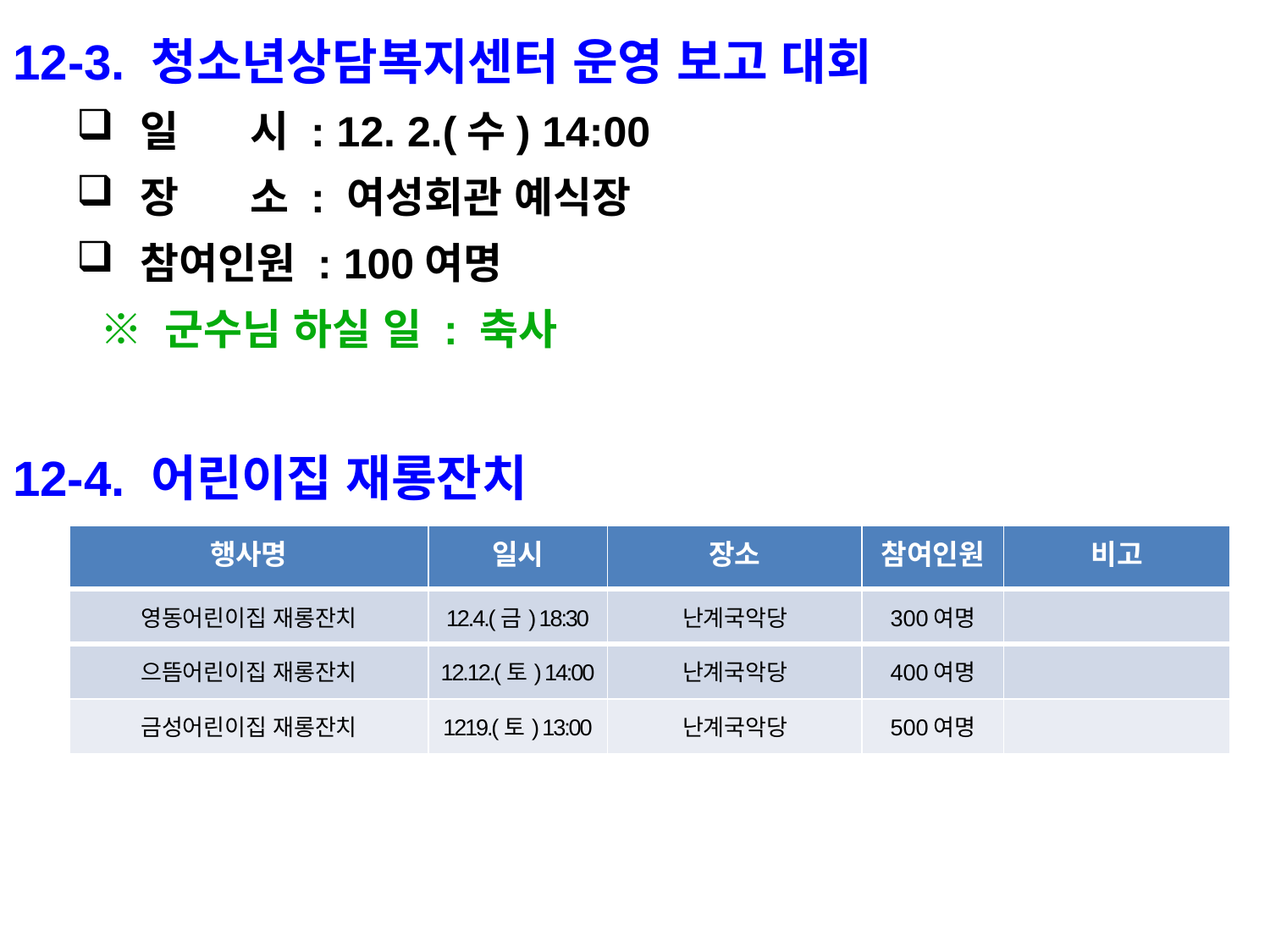

12-3. 청소년상담복지센터 운영 보고 대회
일      시 : 12. 2.(수) 14:00
장      소 : 여성회관 예식장
참여인원 : 100여명
  ※ 군수님 하실 일 : 축사

12-4. 어린이집 재롱잔치

| 행사명 | 일시 | 장소 | 참여인원 | 비고 |
| --- | --- | --- | --- | --- |
| 영동어린이집 재롱잔치 | 12.4.(금) 18:30 | 난계국악당 | 300여명 |  |
| 으뜸어린이집 재롱잔치 | 12.12.(토) 14:00 | 난계국악당 | 400여명 |  |
| 금성어린이집 재롱잔치 | 1219.(토) 13:00 | 난계국악당 | 500여명 |  |